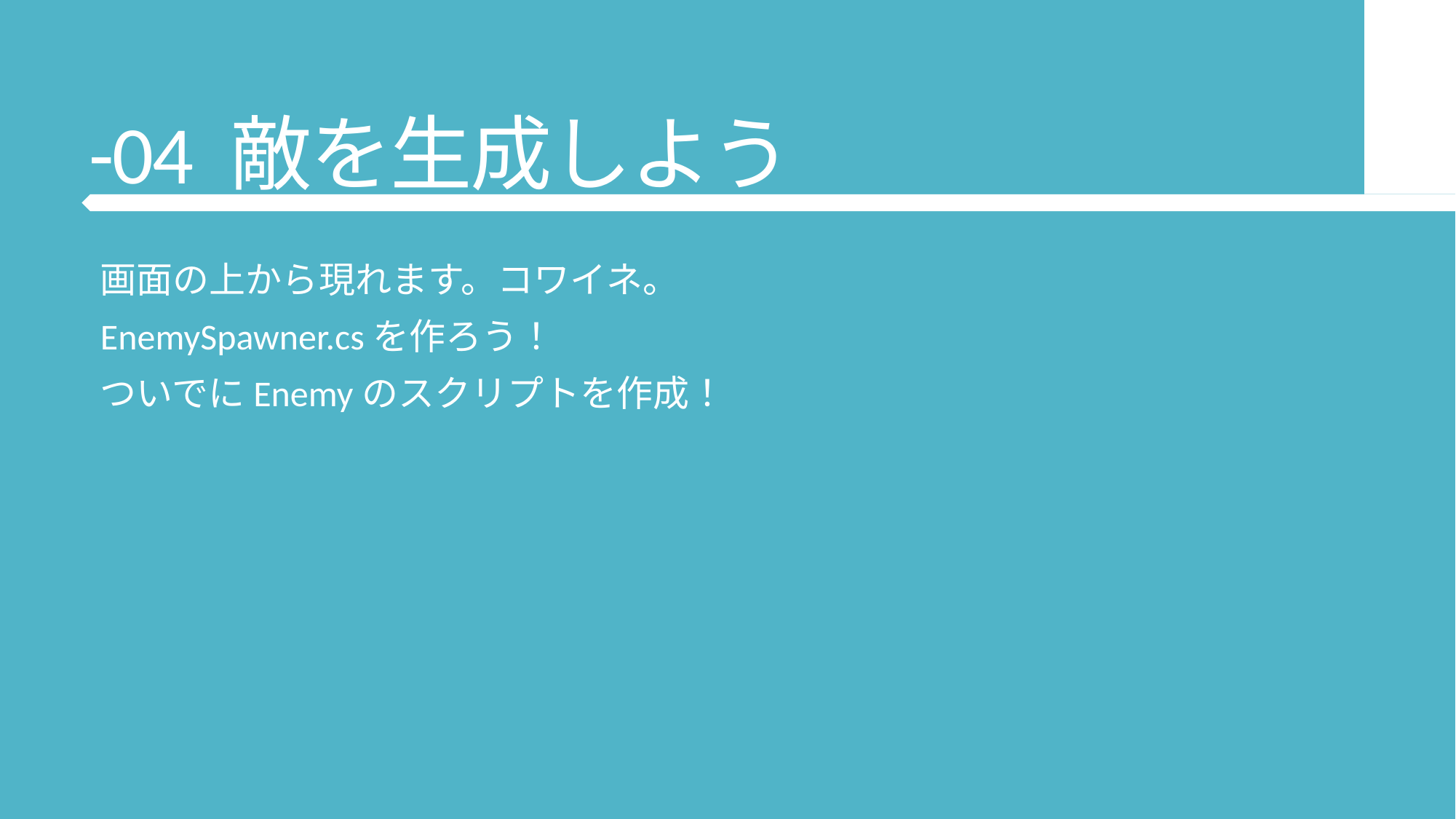

# -04 敵を生成しよう
画面の上から現れます。コワイネ。
EnemySpawner.csを作ろう！
ついでにEnemyのスクリプトを作成！